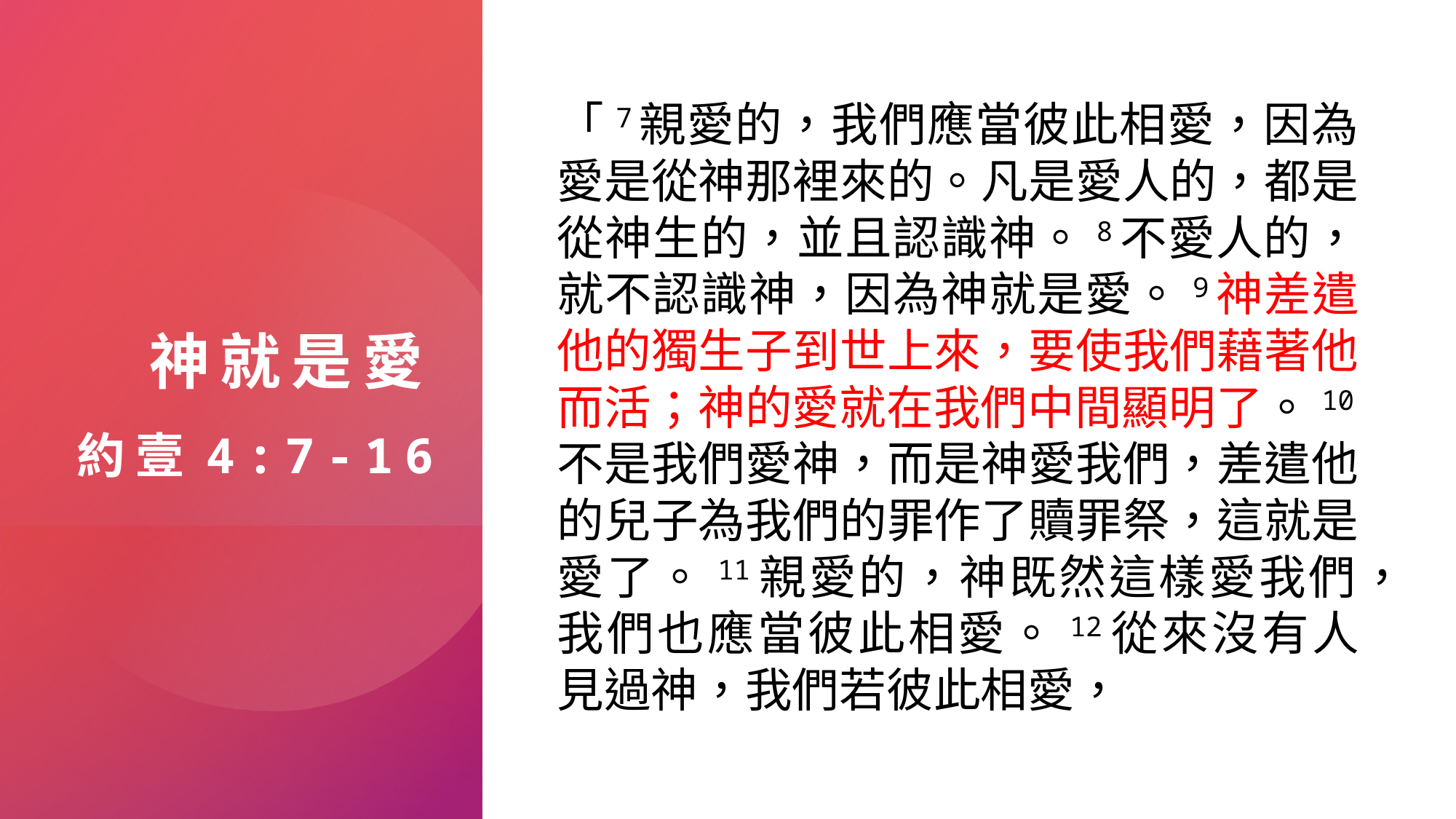

「7親愛的，我們應當彼此相愛，因為愛是從神那裡來的。凡是愛人的，都是從神生的，並且認識神。8不愛人的，就不認識神，因為神就是愛。9神差遣他的獨生子到世上來，要使我們藉著他而活；神的愛就在我們中間顯明了。10不是我們愛神，而是神愛我們，差遣他的兒子為我們的罪作了贖罪祭，這就是愛了。11親愛的，神既然這樣愛我們，我們也應當彼此相愛。12從來沒有人見過神，我們若彼此相愛，

# 神就是愛 約壹4:7-16